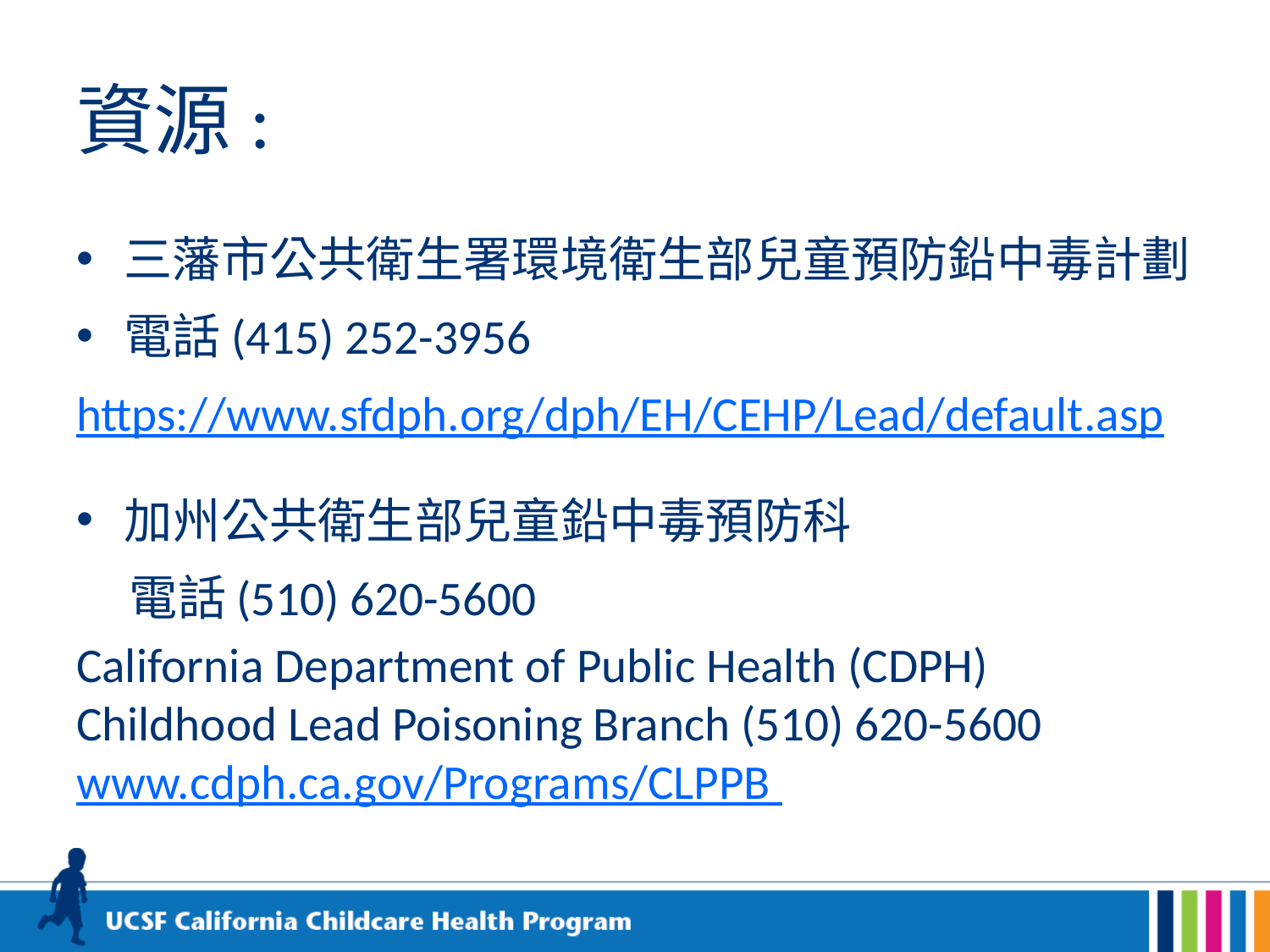

# 資源:
三藩市公共衛生署環境衛生部兒童預防鉛中毒計劃
電話(415) 252-3956
https://www.sfdph.org/dph/EH/CEHP/Lead/default.asp

加州公共衛生部兒童鉛中毒預防科
    電話(510) 620-5600
California Department of Public Health (CDPH) Childhood Lead Poisoning Branch (510) 620-5600 www.cdph.ca.gov/Programs/CLPPB